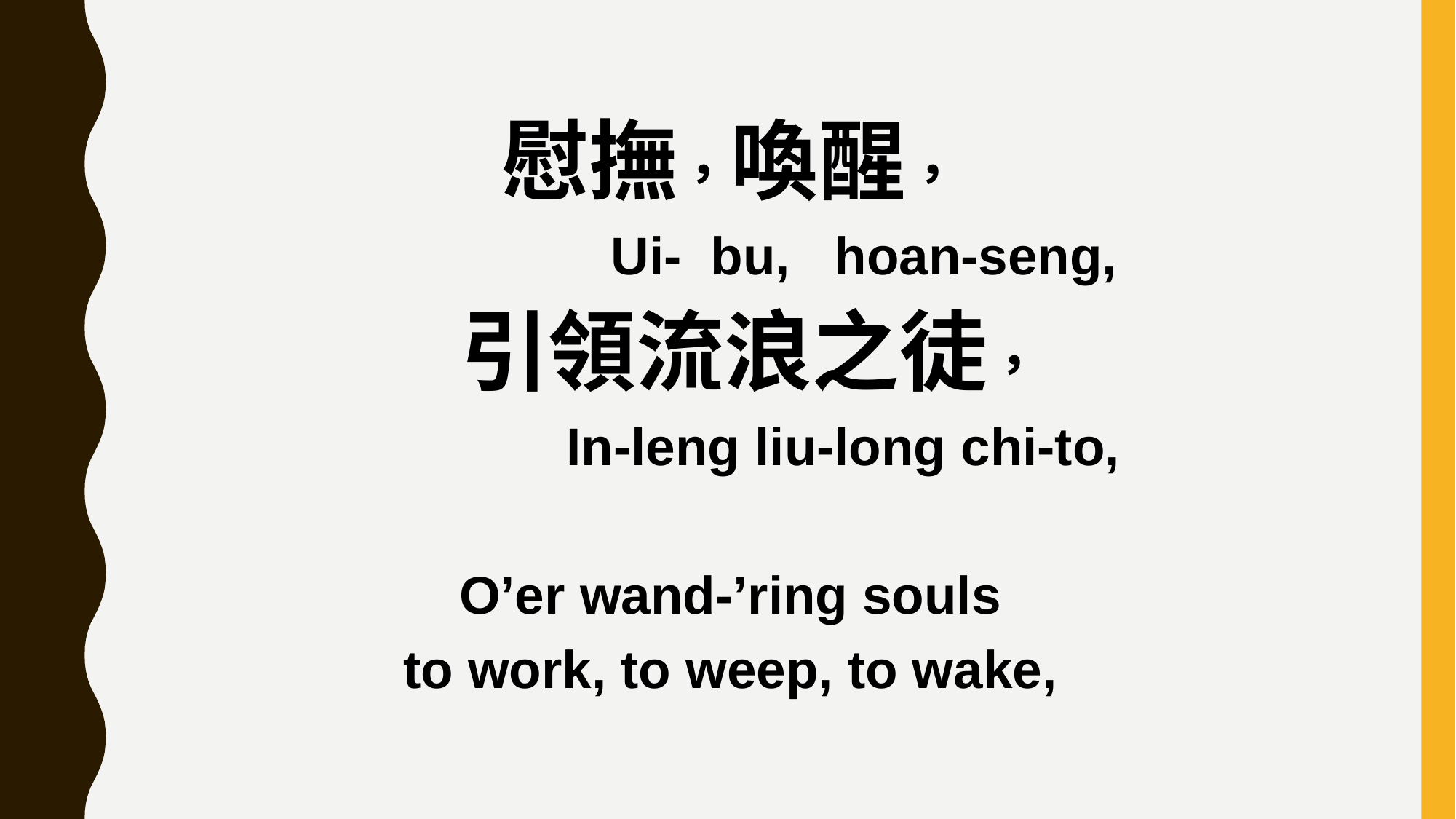

慰撫，喚醒，
                            Ui-  bu,   hoan-seng,
 引領流浪之徒，
                         In-leng liu-long chi-to,

O’er wand-’ring souls
to work, to weep, to wake,